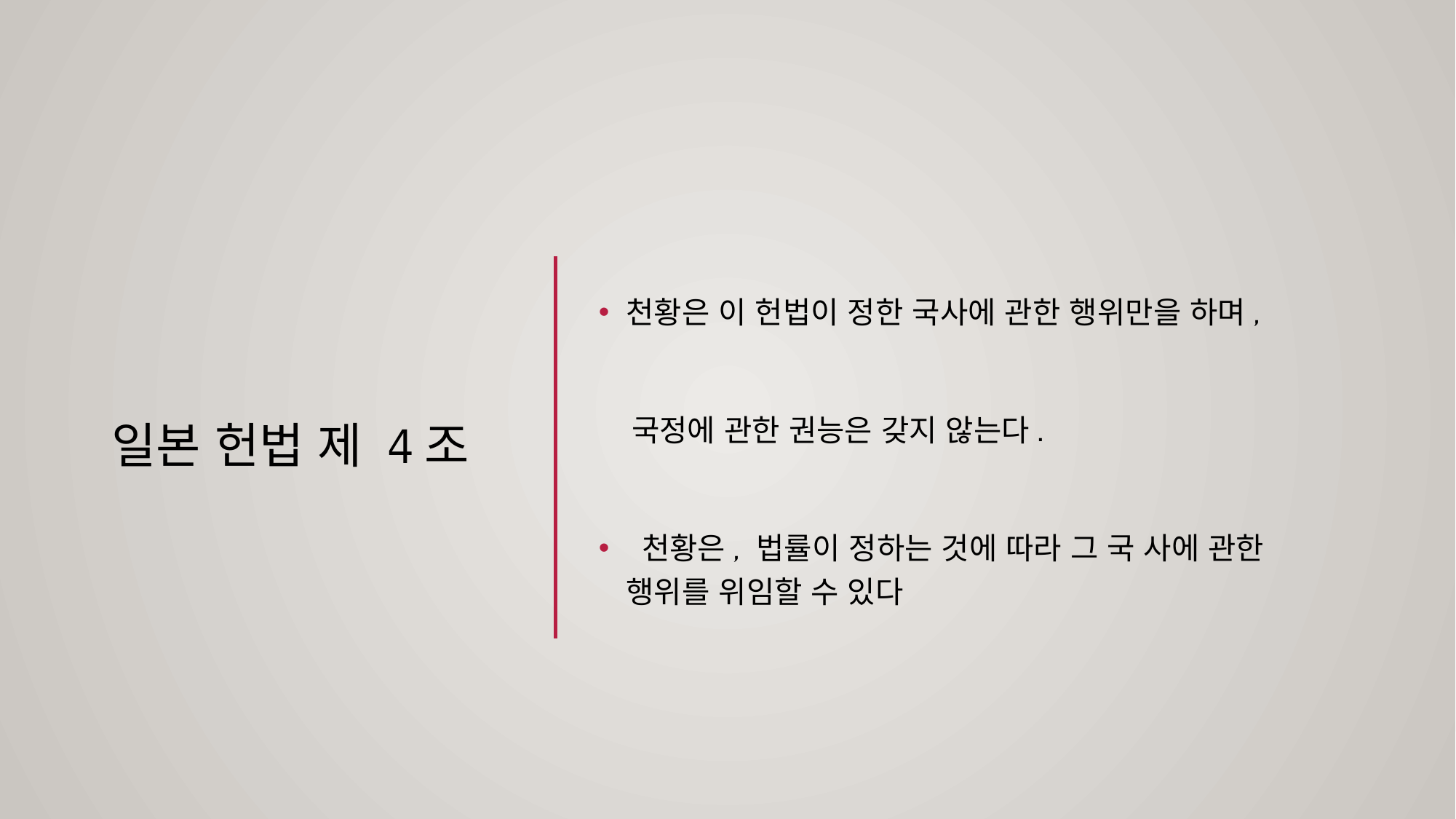

# 일본 헌법 제 4조
천황은 이 헌법이 정한 국사에 관한 행위만을 하며,

   국정에 관한 권능은 갖지 않는다.

 천황은, 법률이 정하는 것에 따라 그 국 사에 관한 행위를 위임할 수 있다